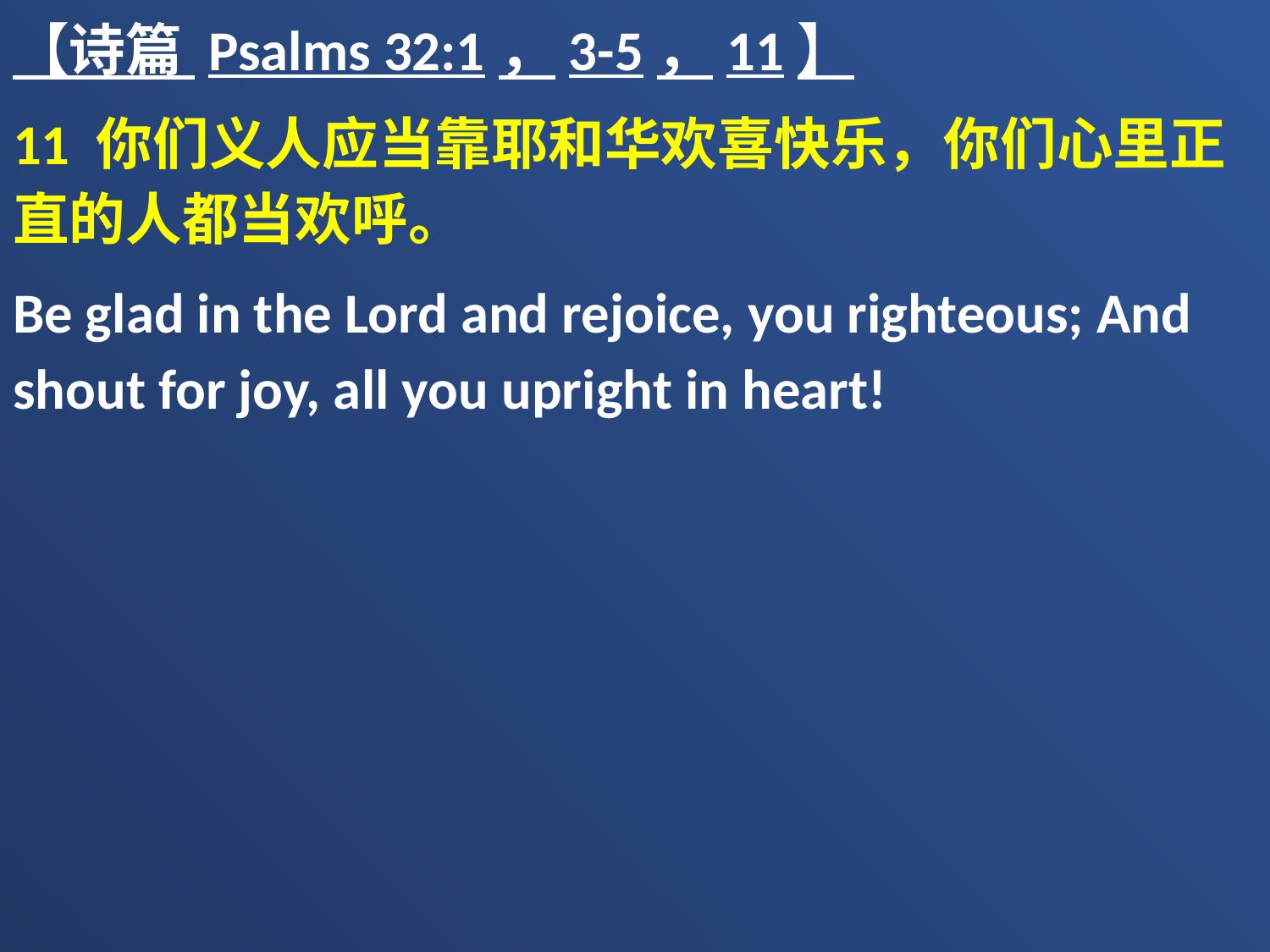

【诗篇 Psalms 32:1，3-5，11】
11 你们义人应当靠耶和华欢喜快乐，你们心里正直的人都当欢呼。
Be glad in the Lord and rejoice, you righteous; And shout for joy, all you upright in heart!